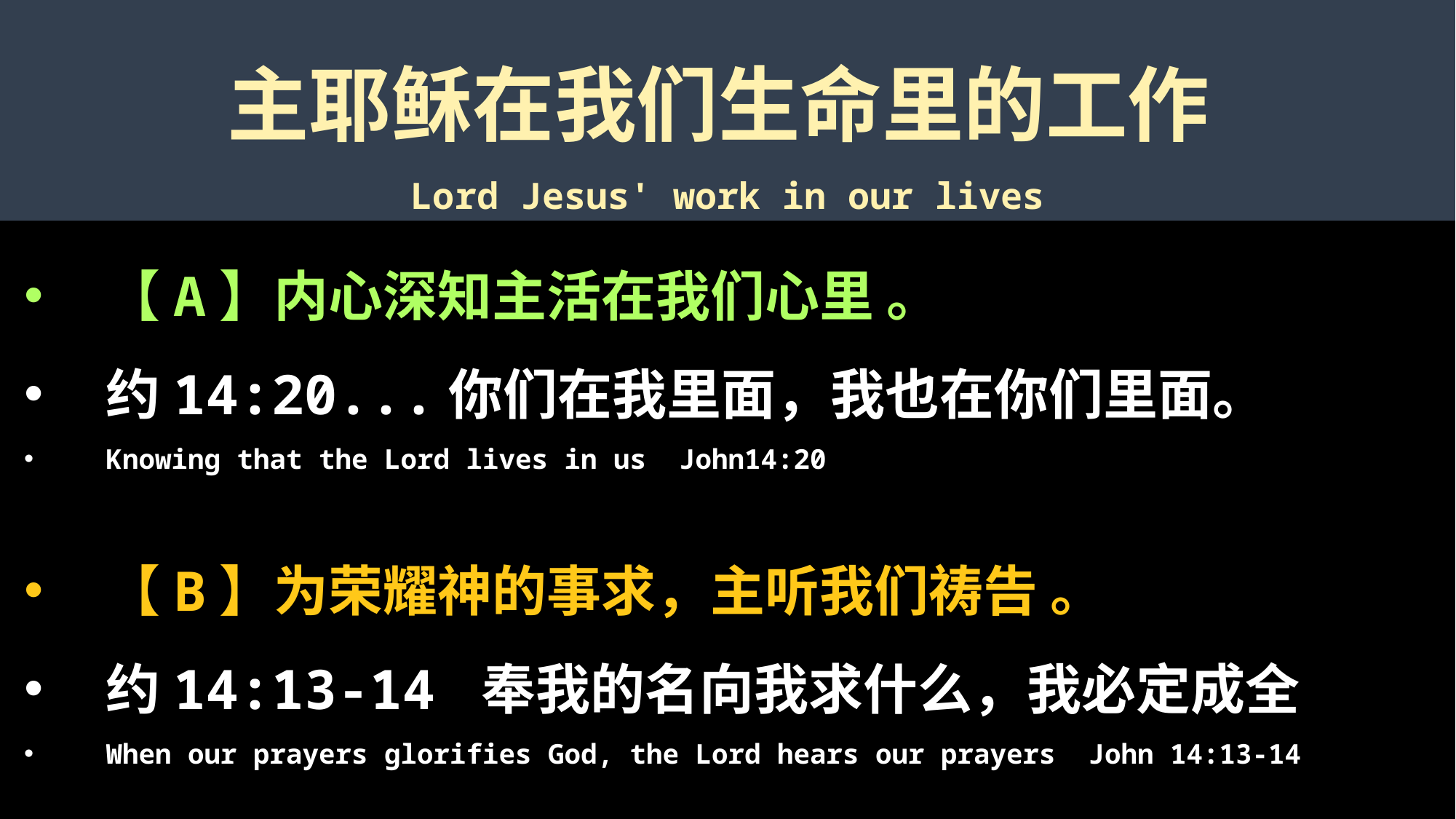

主耶稣在我们生命里的工作
Lord Jesus' work in our lives
【A】内心深知主活在我们心里 。
约14:20...你们在我里面，我也在你们里面。
Knowing that the Lord lives in us  John14:20
【B】为荣耀神的事求，主听我们祷告 。
约14:13-14 奉我的名向我求什么，我必定成全
When our prayers glorifies God, the Lord hears our prayers  John 14:13-14